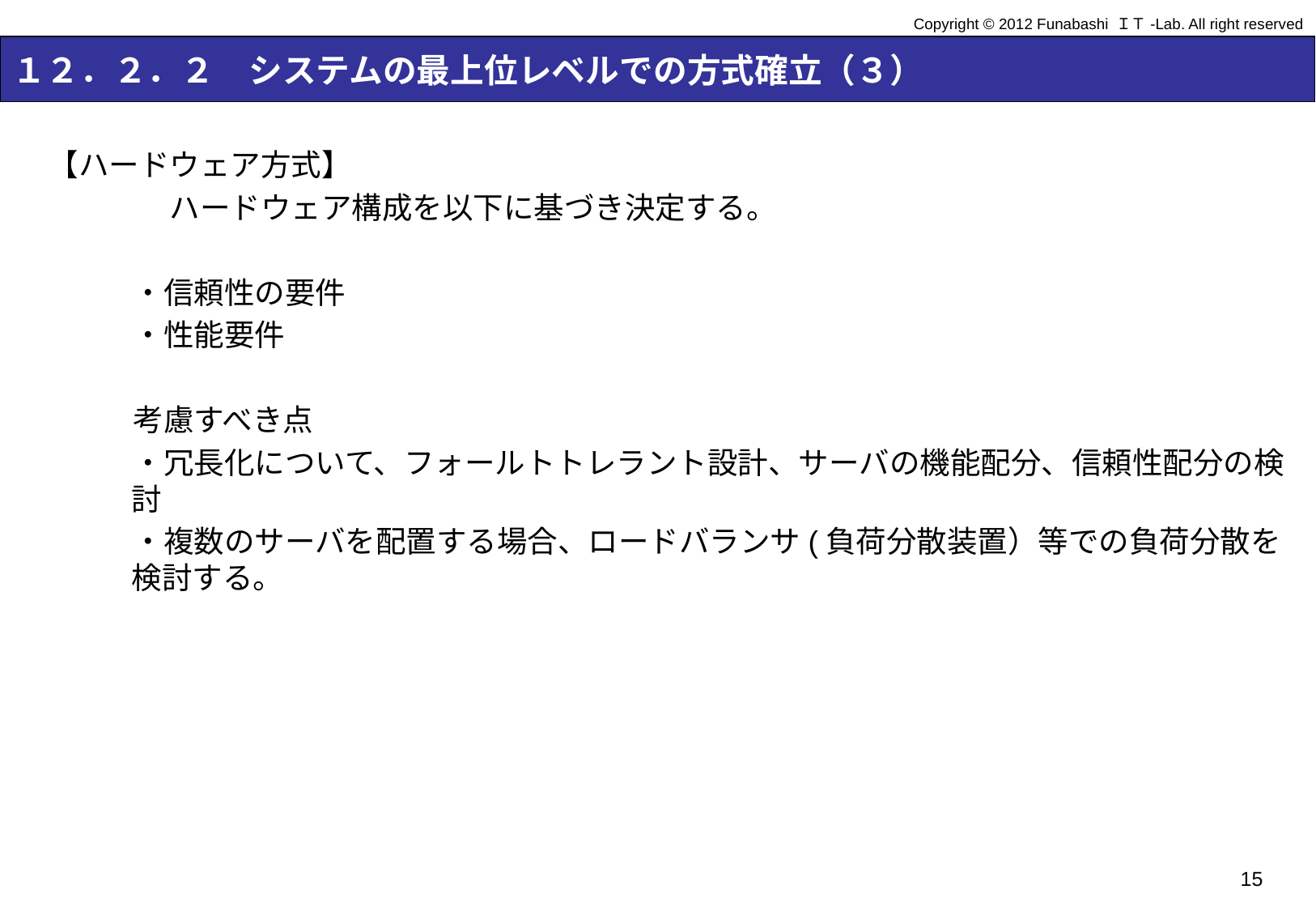

Copyright © 2012 Funabashi ＩＴ-Lab. All right reserved
# １２．２．２　システムの最上位レベルでの方式確立（３）
【ハードウェア方式】
　　　　ハードウェア構成を以下に基づき決定する。

・信頼性の要件
・性能要件

考慮すべき点
・冗長化について、フォールトトレラント設計、サーバの機能配分、信頼性配分の検討
・複数のサーバを配置する場合、ロードバランサ(負荷分散装置）等での負荷分散を検討する。

15